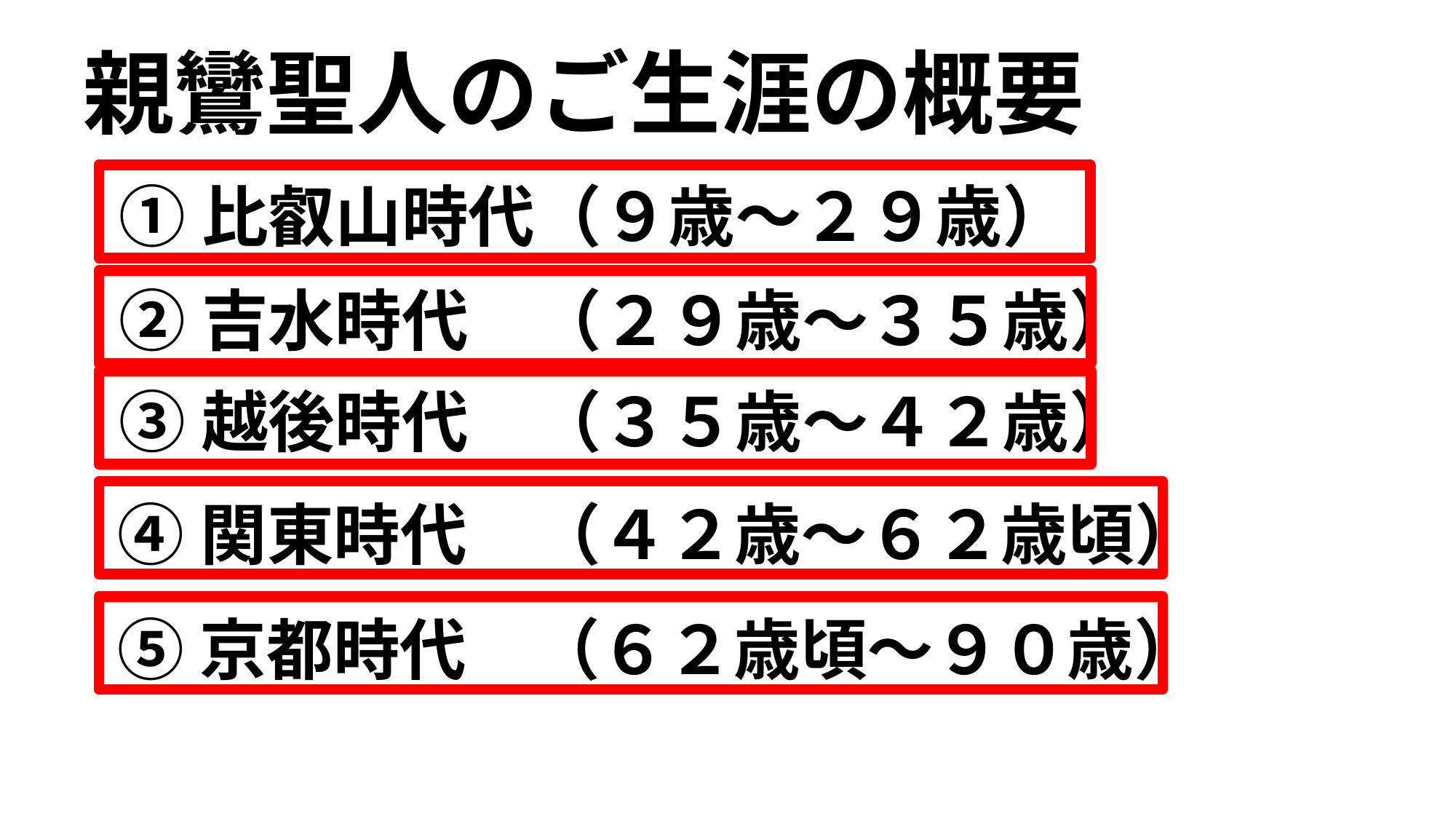

# 親鸞聖人のご生涯の概要

①比叡山時代（９歳～２９歳）

②吉水時代　（２９歳～３５歳）

③越後時代　（３５歳～４２歳）

④関東時代　（４２歳～６２歳頃）

⑤京都時代　（６２歳頃～９０歳）